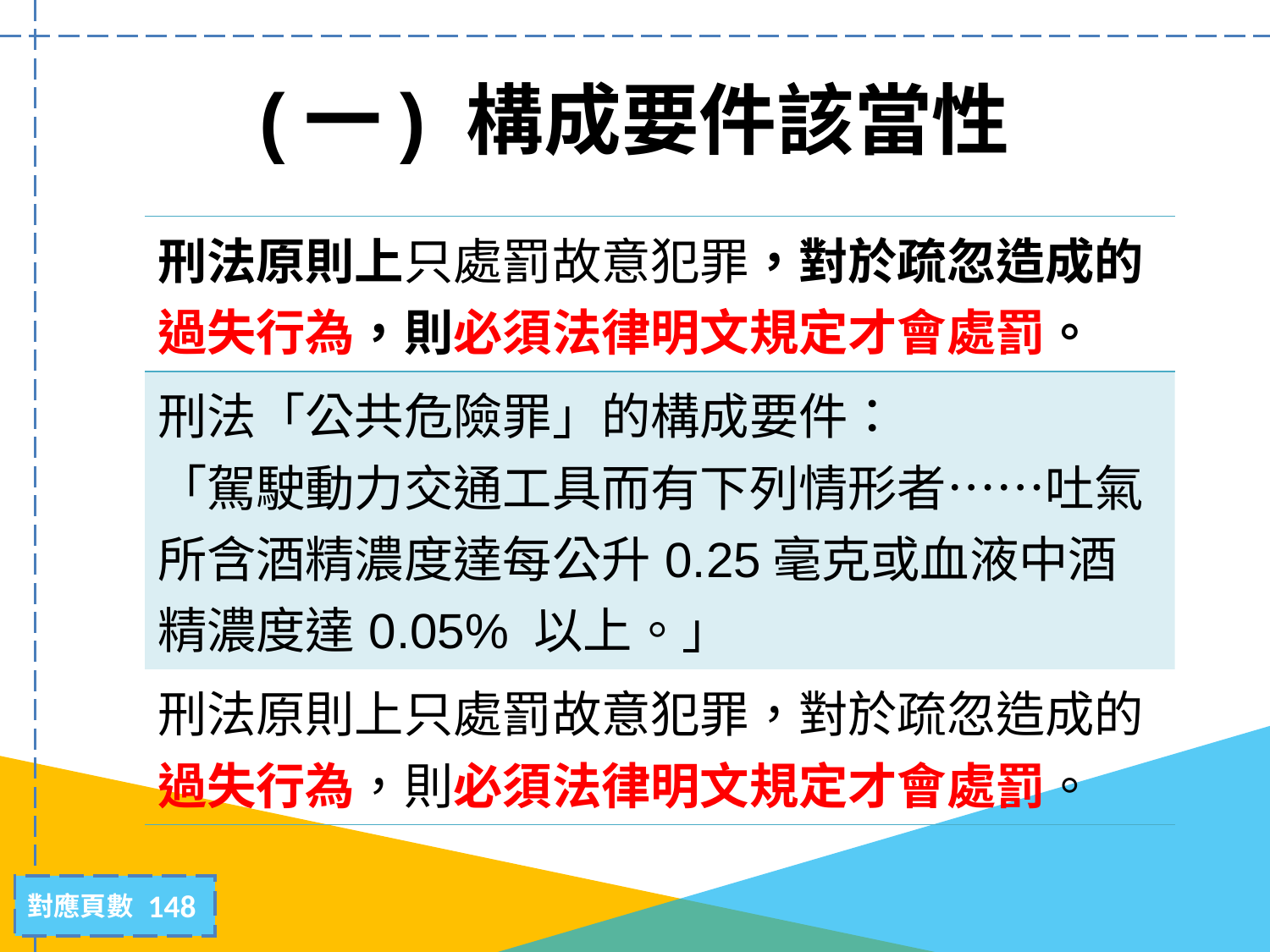

# (一) 構成要件該當性
| 刑法原則上只處罰故意犯罪，對於疏忽造成的 過失行為，則必須法律明文規定才會處罰。 |
| --- |
| 刑法「公共危險罪」的構成要件： 「駕駛動力交通工具而有下列情形者……吐氣所含酒精濃度達每公升0.25毫克或血液中酒精濃度達0.05% 以上。」 |
| 刑法原則上只處罰故意犯罪，對於疏忽造成的 過失行為，則必須法律明文規定才會處罰。 |
148